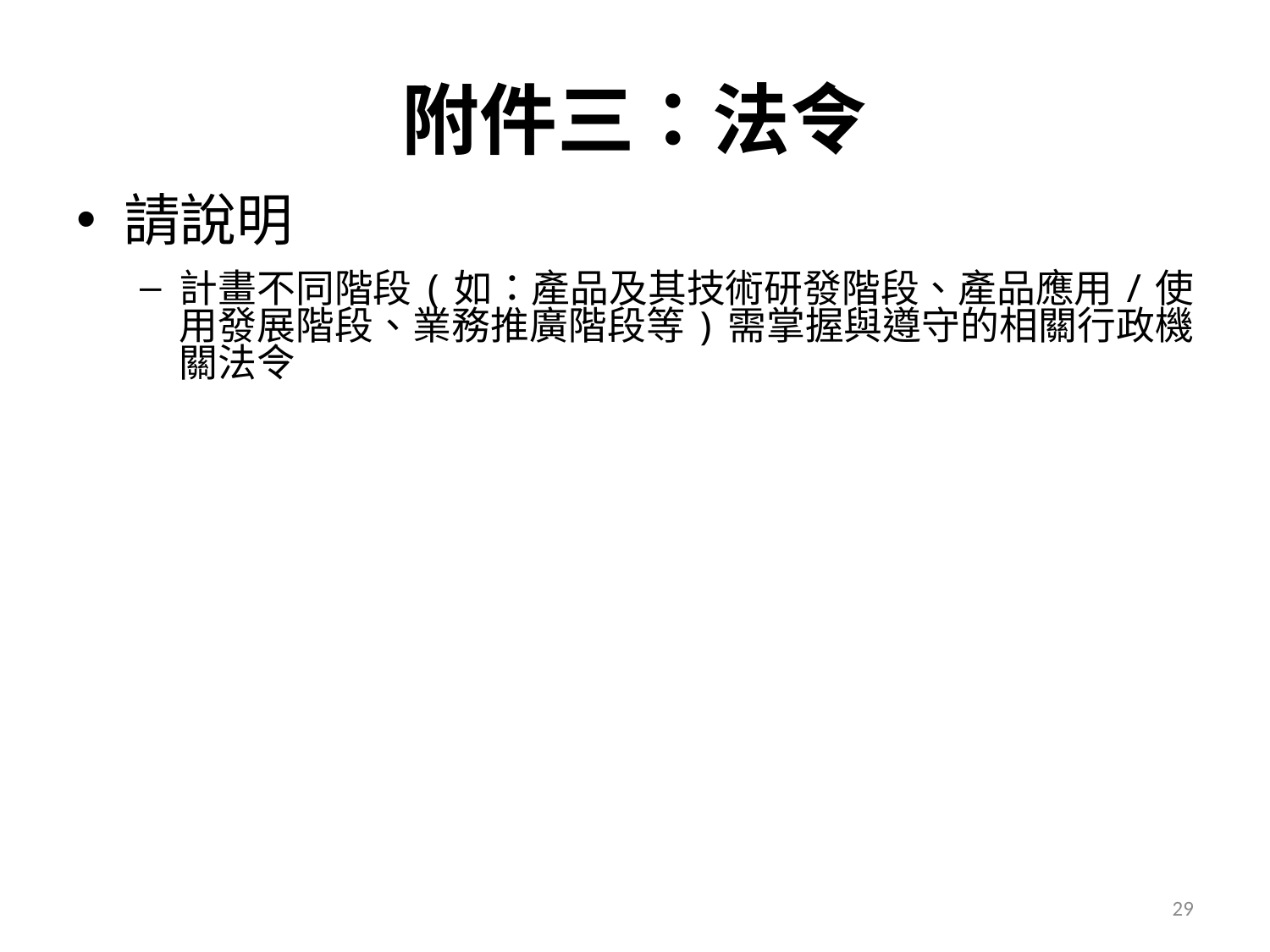

# 附件三：法令
請說明
計畫不同階段(如：產品及其技術研發階段、產品應用/使用發展階段、業務推廣階段等)需掌握與遵守的相關行政機關法令
29